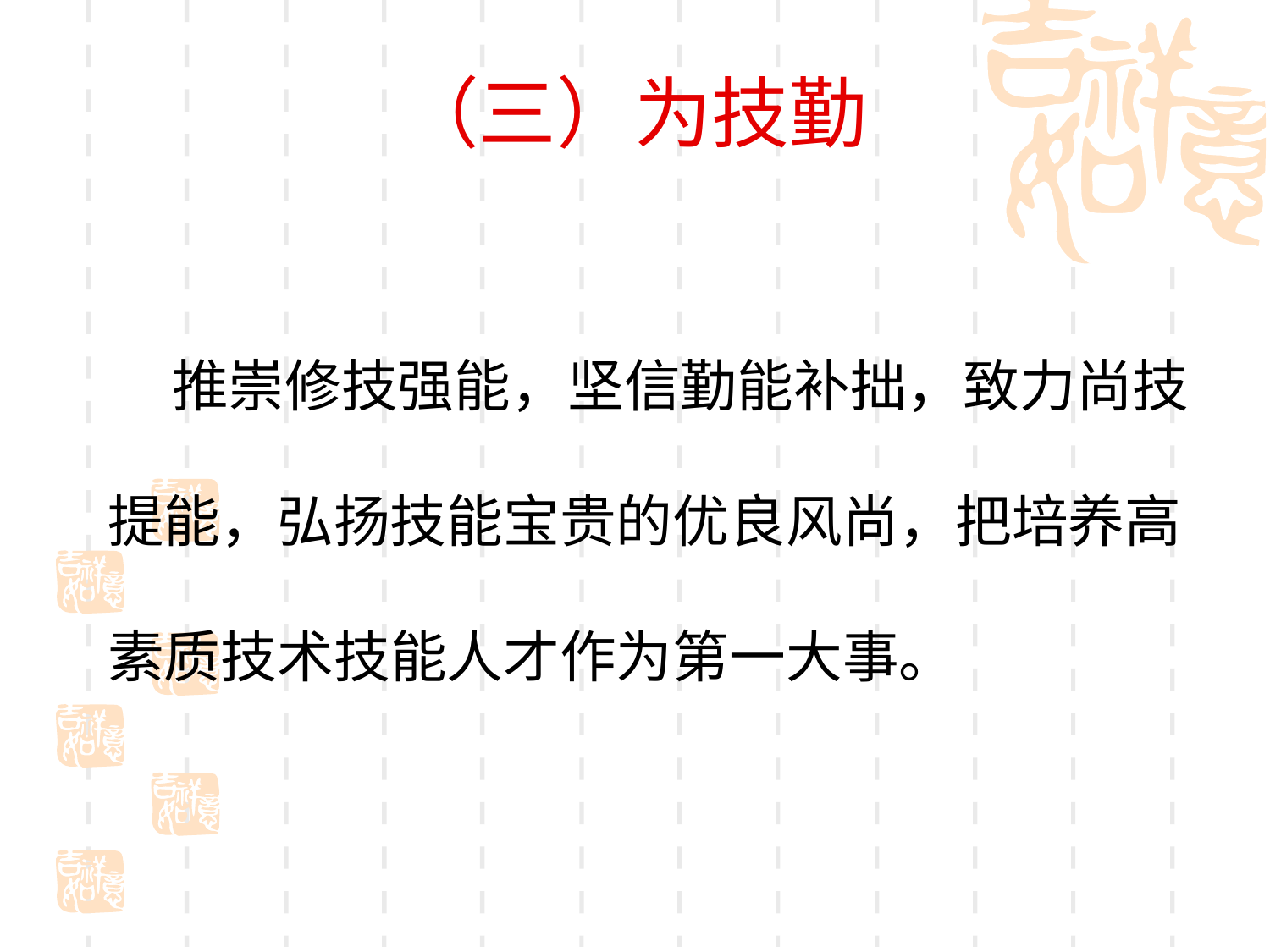

# （三）为技勤
    推崇修技强能，坚信勤能补拙，致力尚技提能，弘扬技能宝贵的优良风尚，把培养高素质技术技能人才作为第一大事。